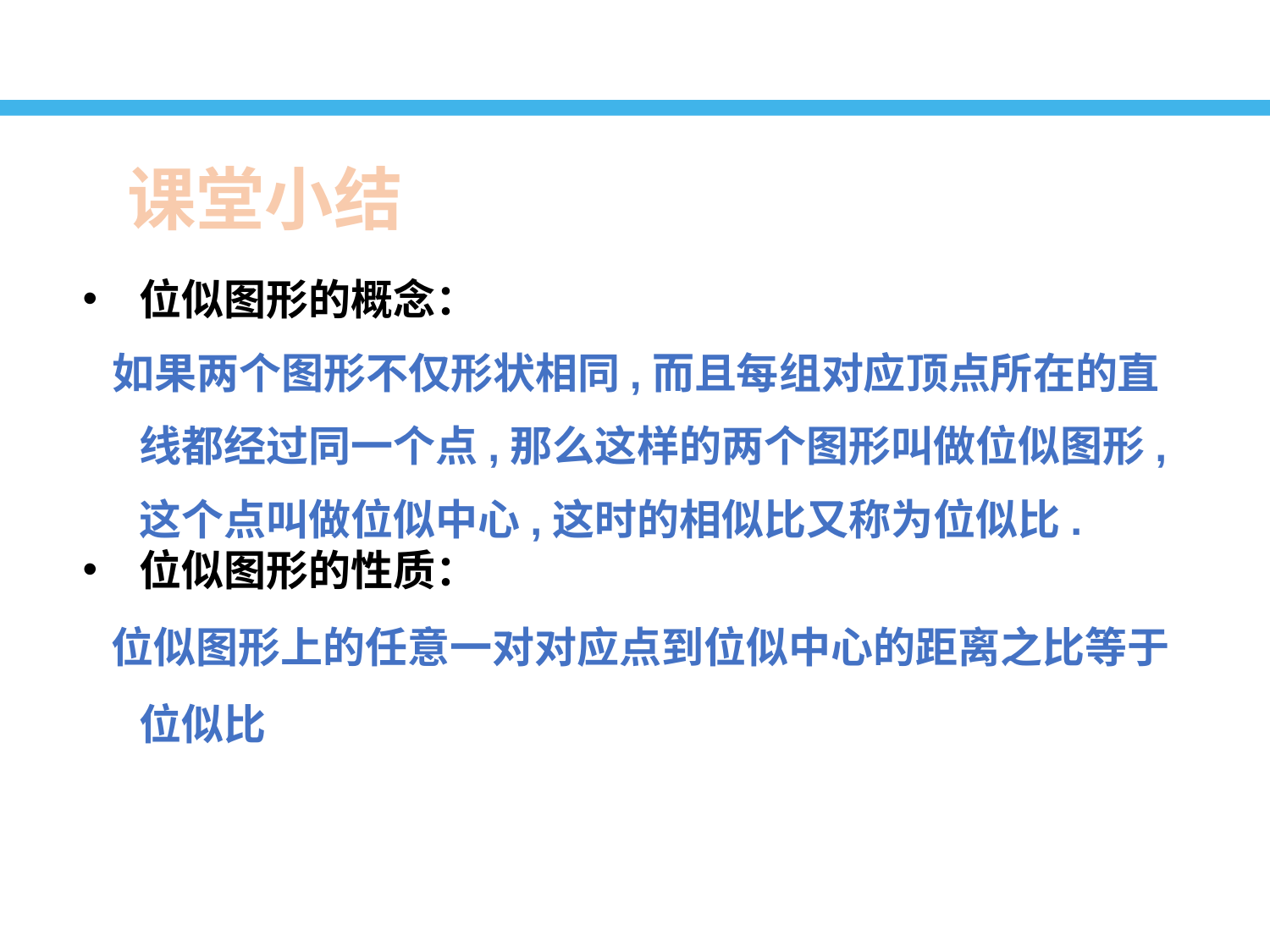

课堂小结
位似图形的概念：
  如果两个图形不仅形状相同,而且每组对应顶点所在的直线都经过同一个点,那么这样的两个图形叫做位似图形,这个点叫做位似中心,这时的相似比又称为位似比.
位似图形的性质：
  位似图形上的任意一对对应点到位似中心的距离之比等于位似比